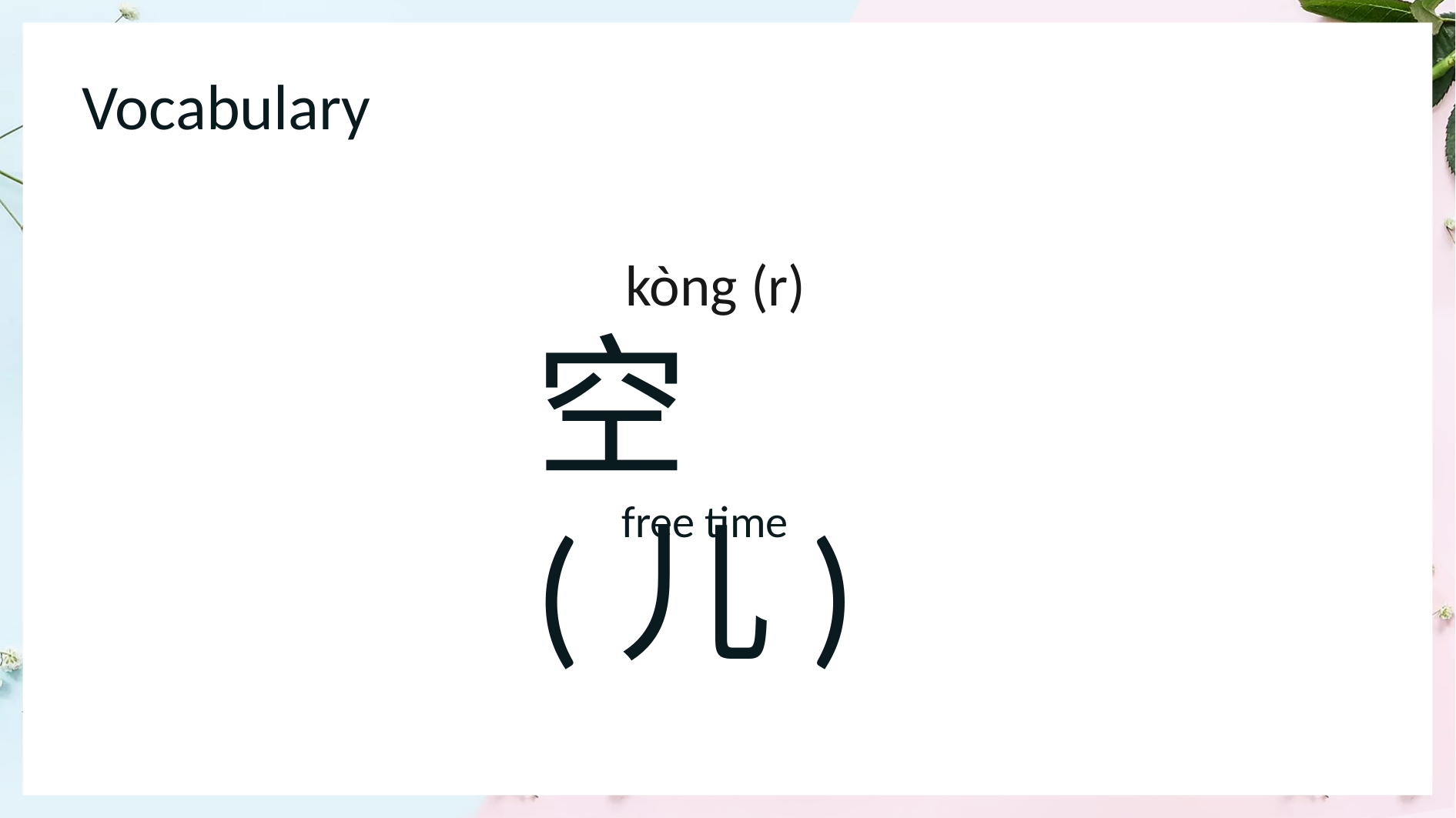

Vocabulary
     kòng (r)
空(儿)
1
  free time